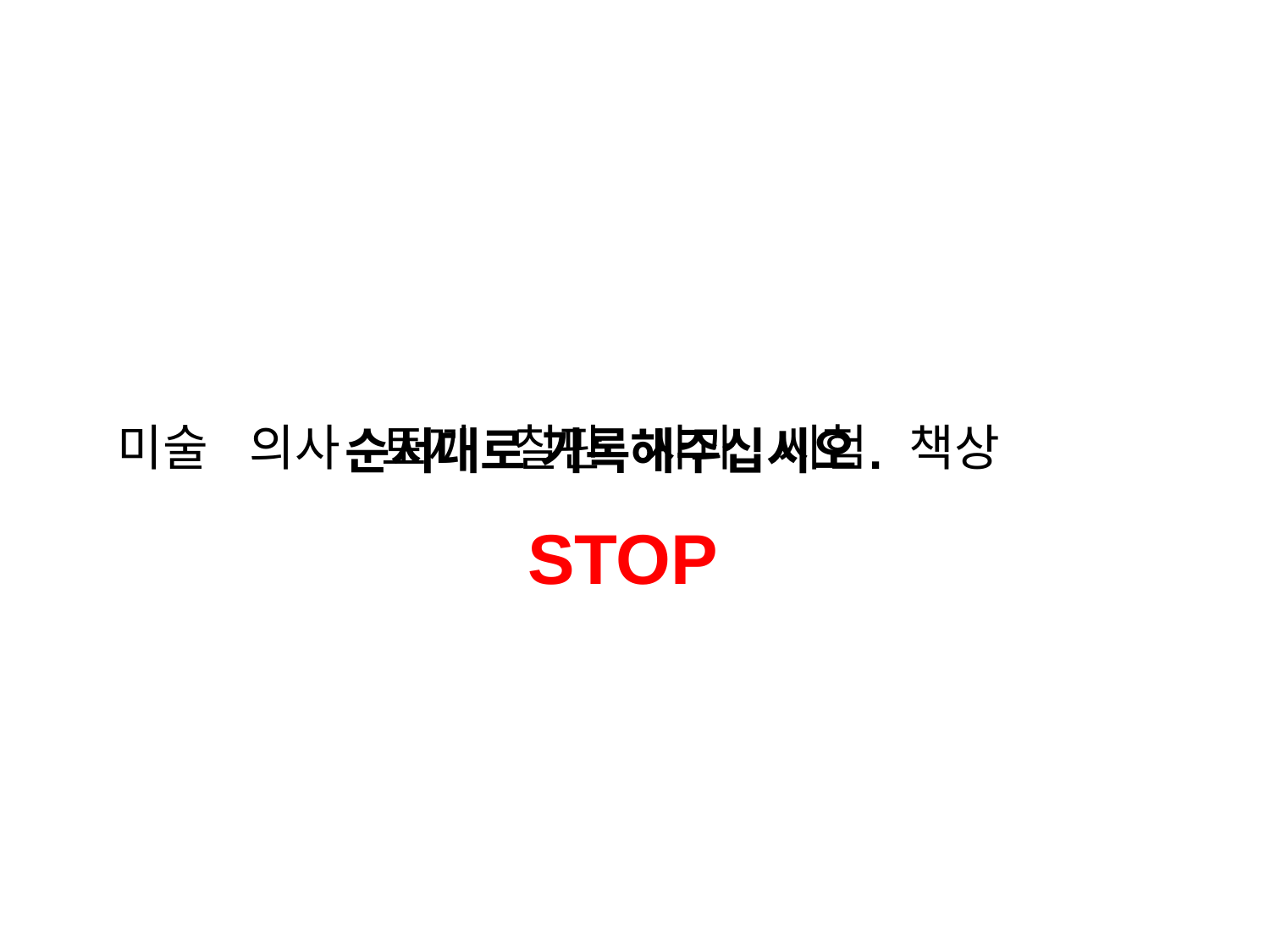

미술   의사   토끼   칠판   사과   시험   책상
순서대로 기록해주십시오.
STOP